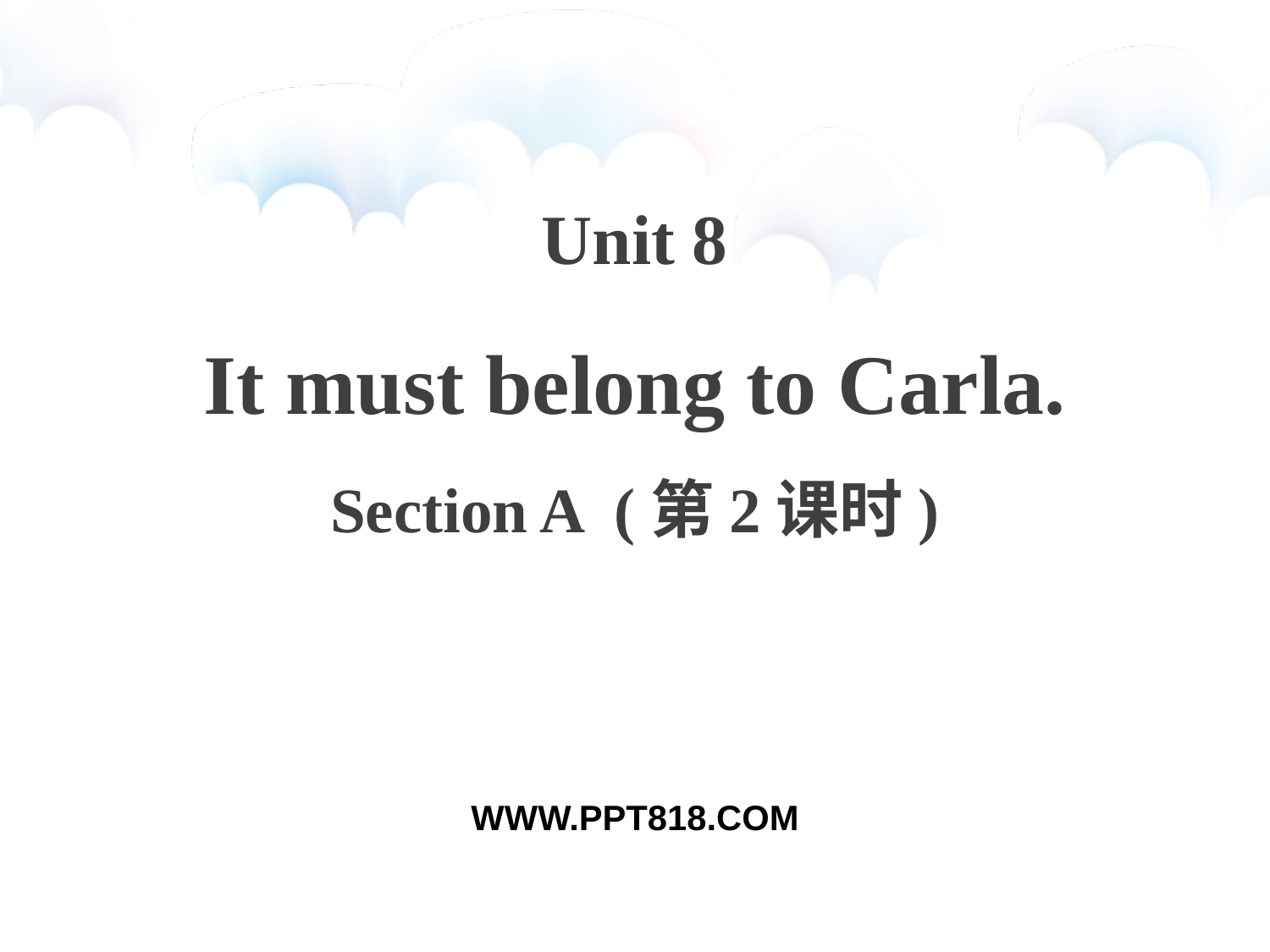

Unit 8
It must belong to Carla.
Section A  (第2课时)
WWW.PPT818.COM